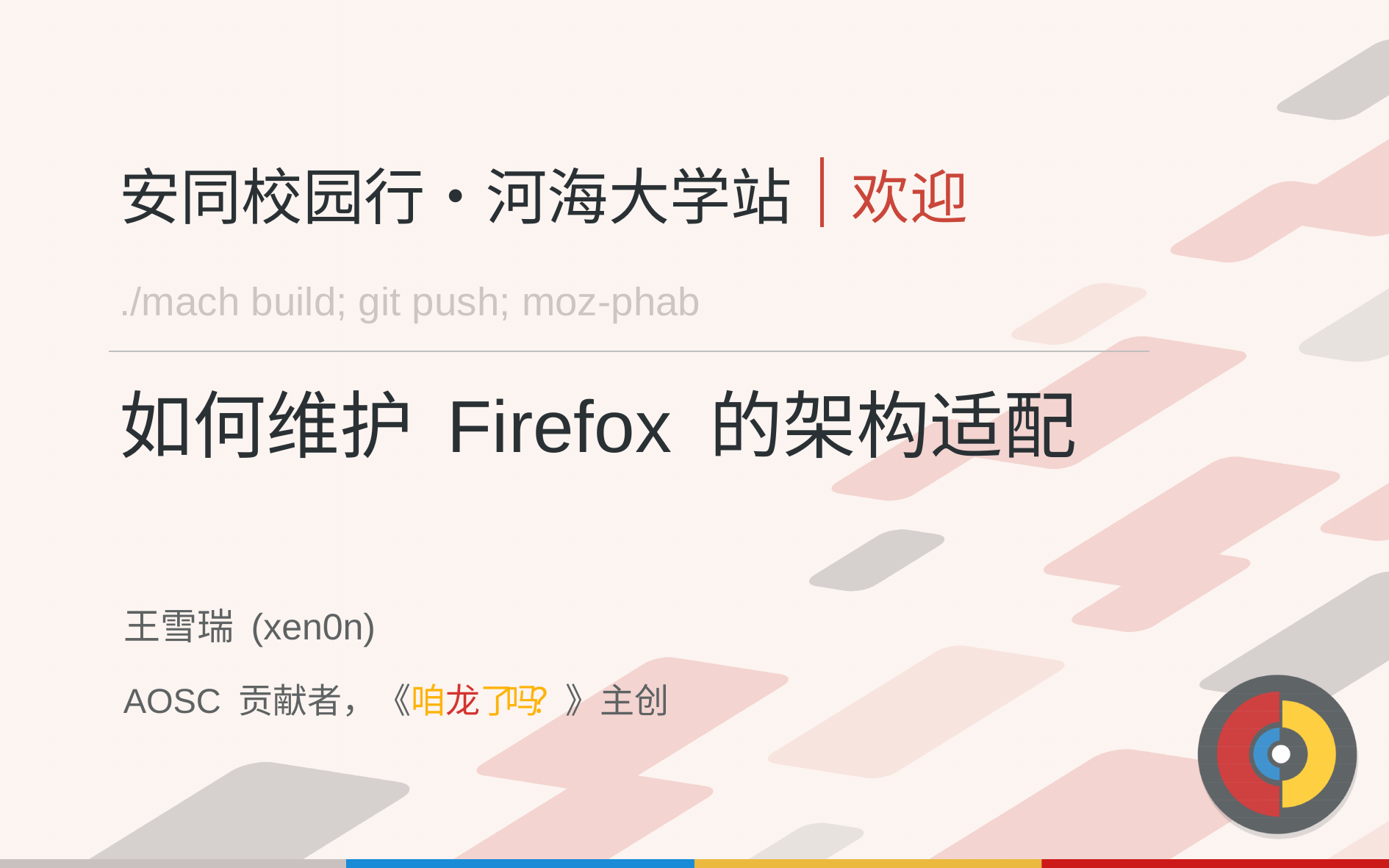

./mach build; git push; moz-phab
# 如何维护 Firefox 的架构适配
王雪瑞 (xen0n)
AOSC 贡献者，《咱龙了吗？》主创